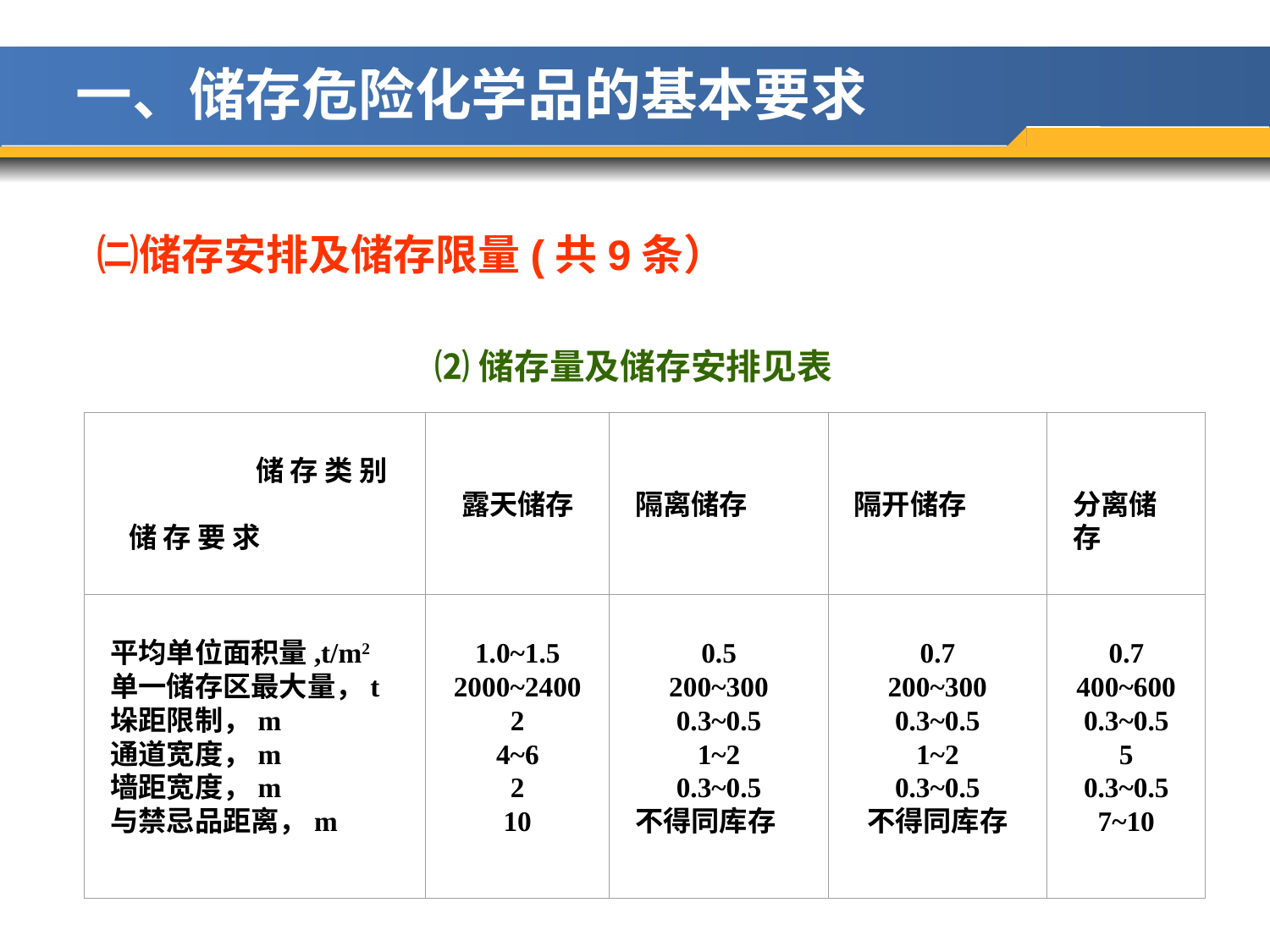

一、储存危险化学品的基本要求

㈡储存安排及储存限量(共9条）
 ⑵储存量及储存安排见表

                 储 存 类 别

储 存 要 求

露天储存

隔离储存

隔开储存

分离储存

平均单位面积量,t/m2
单一储存区最大量，t
垛距限制，m
通道宽度，m
墙距宽度，m
与禁忌品距离，m

1.0~1.5
2000~2400
2
4~6
2
10

0.5
200~300
0.3~0.5
1~2
0.3~0.5
不得同库存

0.7
200~300
0.3~0.5
1~2
0.3~0.5
不得同库存

0.7
400~600
0.3~0.5
5
0.3~0.5
7~10